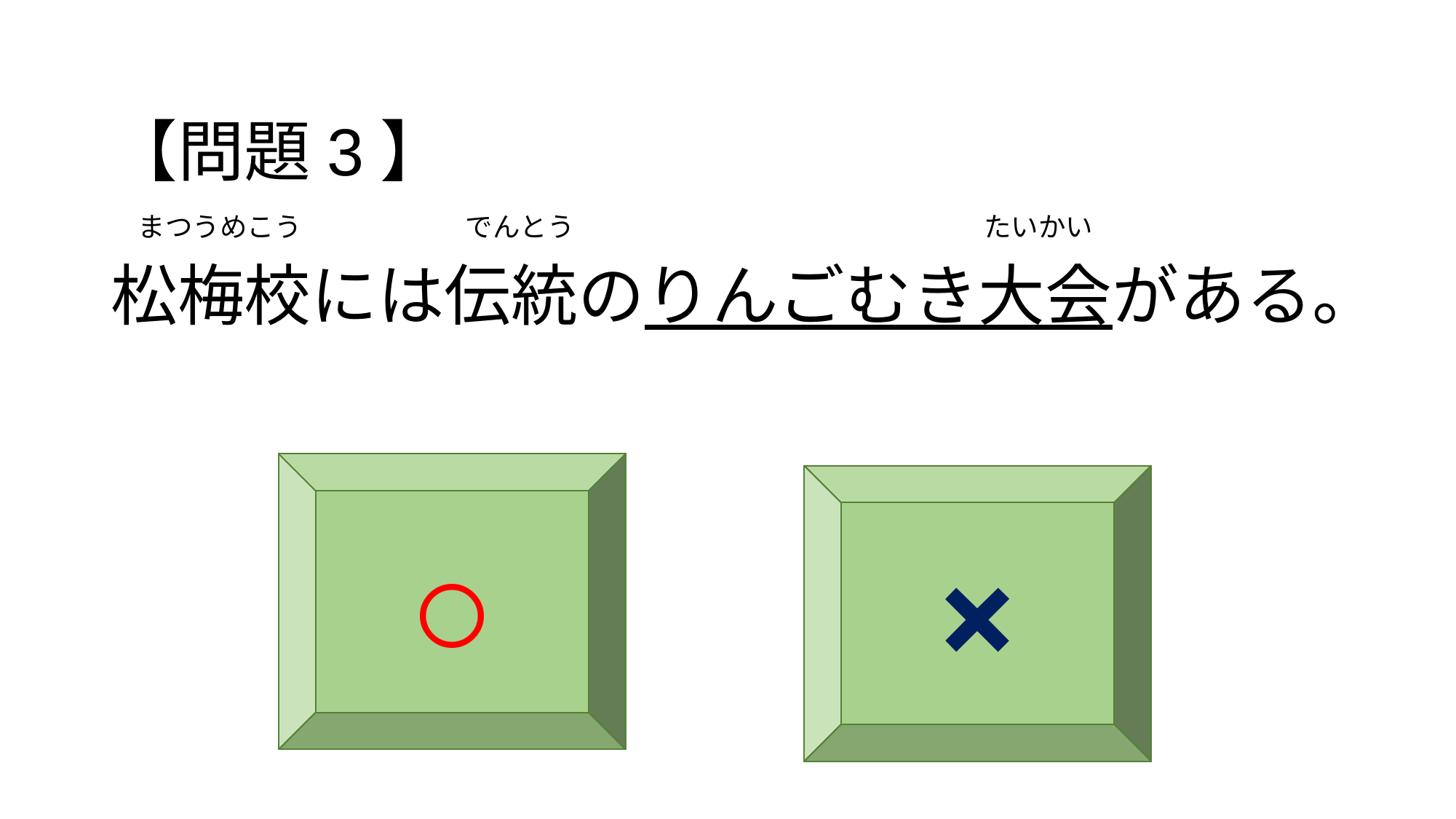

# 【問題3】 松梅校には伝統のりんごむき大会がある。
　まつうめこう　　　　　　でんとう　　　　　　　　　　　　　　　たいかい
○
×